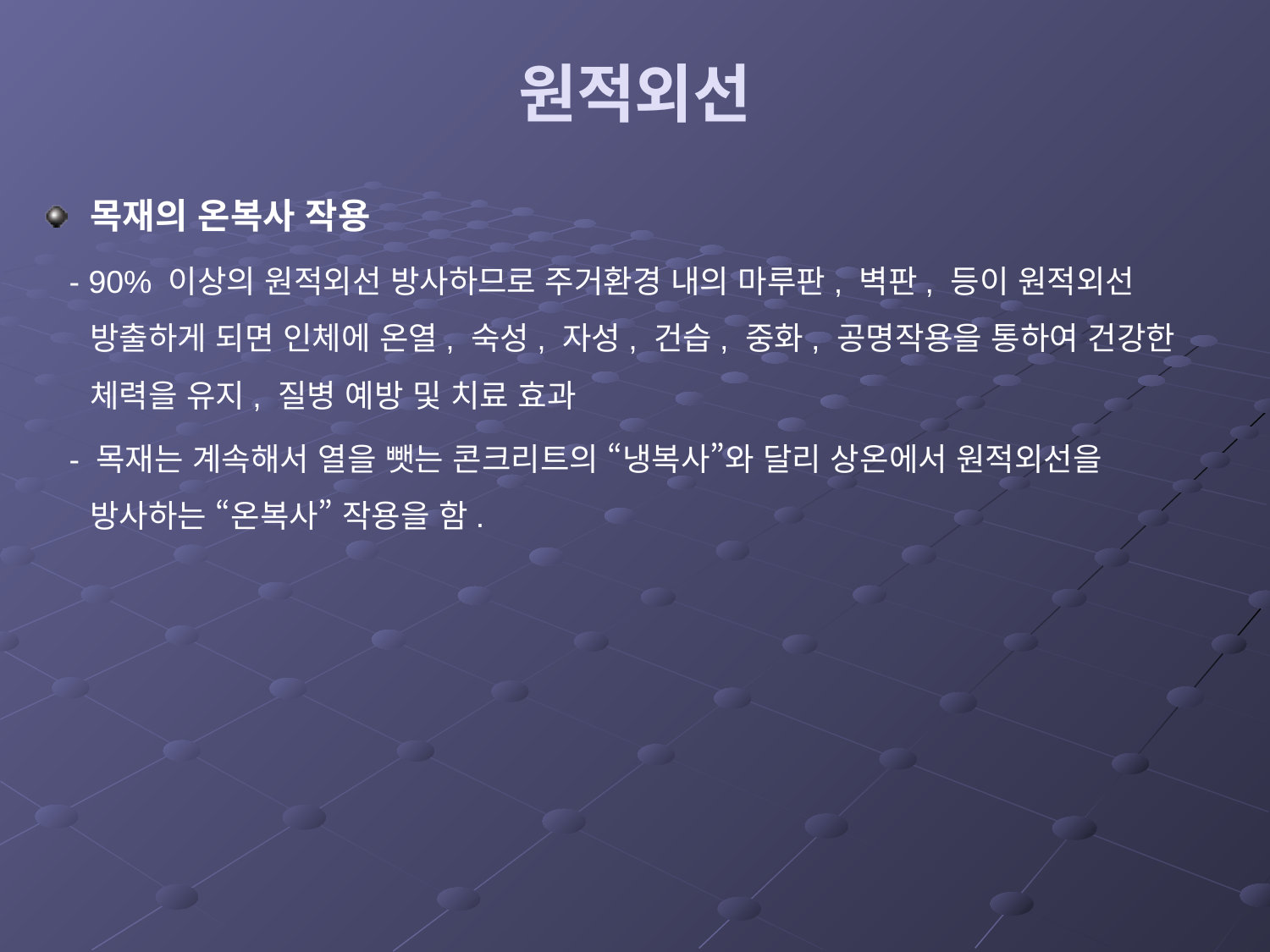

# 원적외선
목재의 온복사 작용
   - 90% 이상의 원적외선 방사하므로 주거환경 내의 마루판, 벽판, 등이 원적외선 방출하게 되면 인체에 온열, 숙성, 자성, 건습, 중화, 공명작용을 통하여 건강한 체력을 유지, 질병 예방 및 치료 효과
   - 목재는 계속해서 열을 뺏는 콘크리트의 “냉복사”와 달리 상온에서 원적외선을 방사하는 “온복사” 작용을 함.